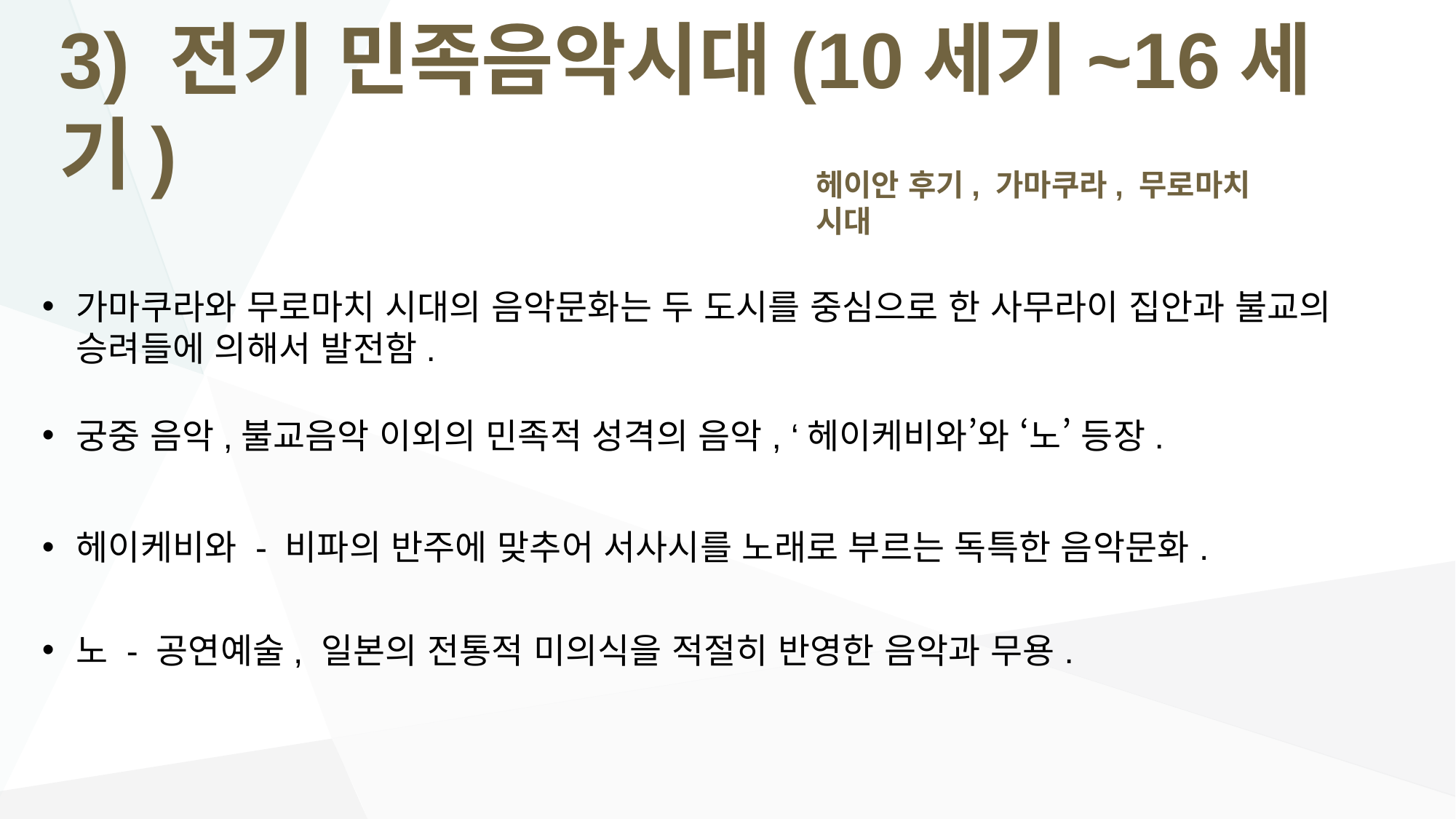

3) 전기 민족음악시대(10세기~16세기)
헤이안 후기, 가마쿠라, 무로마치 시대
가마쿠라와 무로마치 시대의 음악문화는 두 도시를 중심으로 한 사무라이 집안과 불교의 승려들에 의해서 발전함.
궁중 음악,불교음악 이외의 민족적 성격의 음악, ‘헤이케비와’와 ‘노’ 등장.
헤이케비와 - 비파의 반주에 맞추어 서사시를 노래로 부르는 독특한 음악문화.
노 - 공연예술, 일본의 전통적 미의식을 적절히 반영한 음악과 무용.